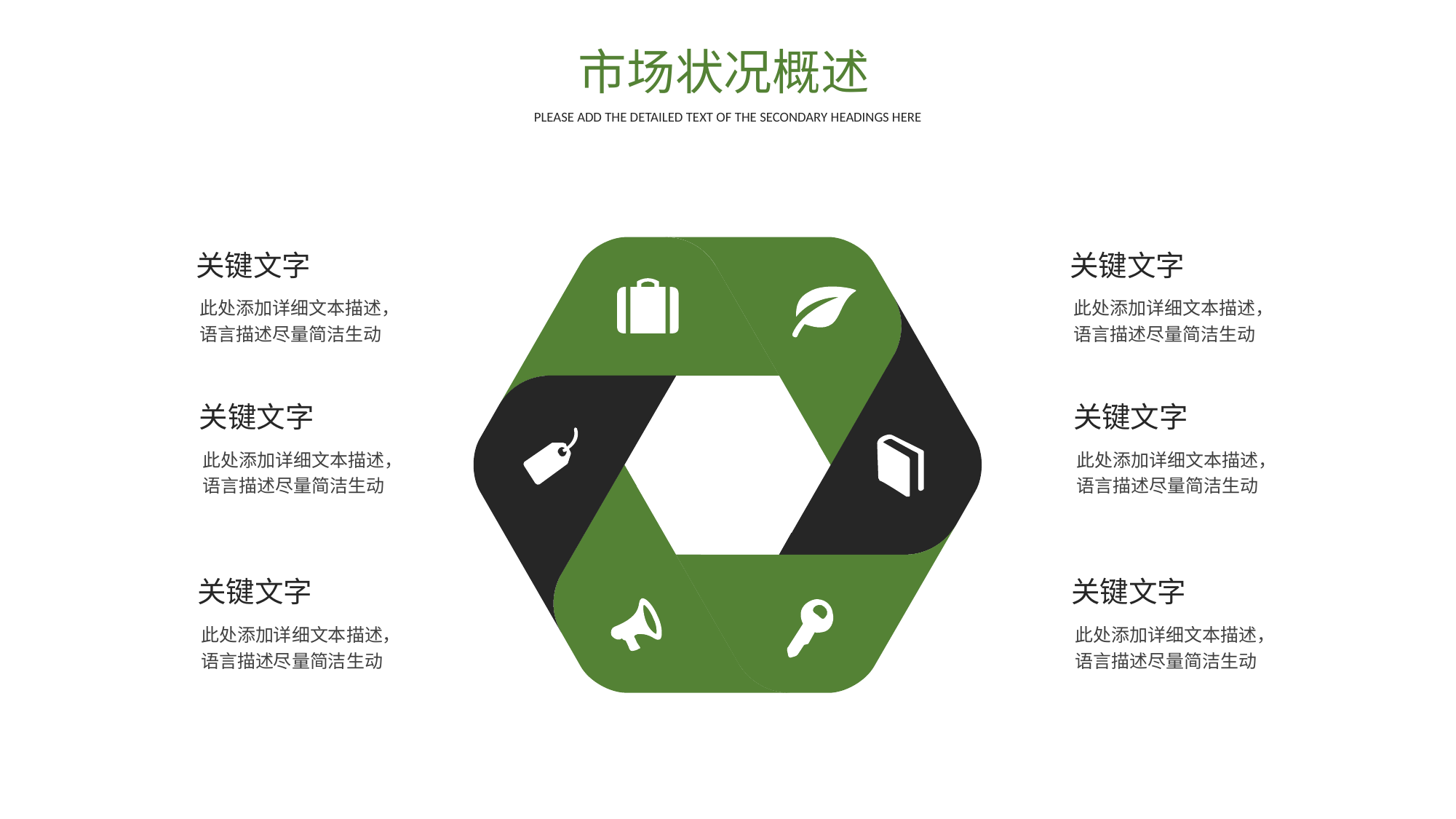

市场状况概述
PLEASE ADD THE DETAILED TEXT OF THE SECONDARY HEADINGS HERE

关键文字
关键文字

此处添加详细文本描述，语言描述尽量简洁生动
此处添加详细文本描述，语言描述尽量简洁生动

关键文字
关键文字
此处添加详细文本描述，语言描述尽量简洁生动
此处添加详细文本描述，语言描述尽量简洁生动

关键文字
关键文字
此处添加详细文本描述，语言描述尽量简洁生动
此处添加详细文本描述，语言描述尽量简洁生动